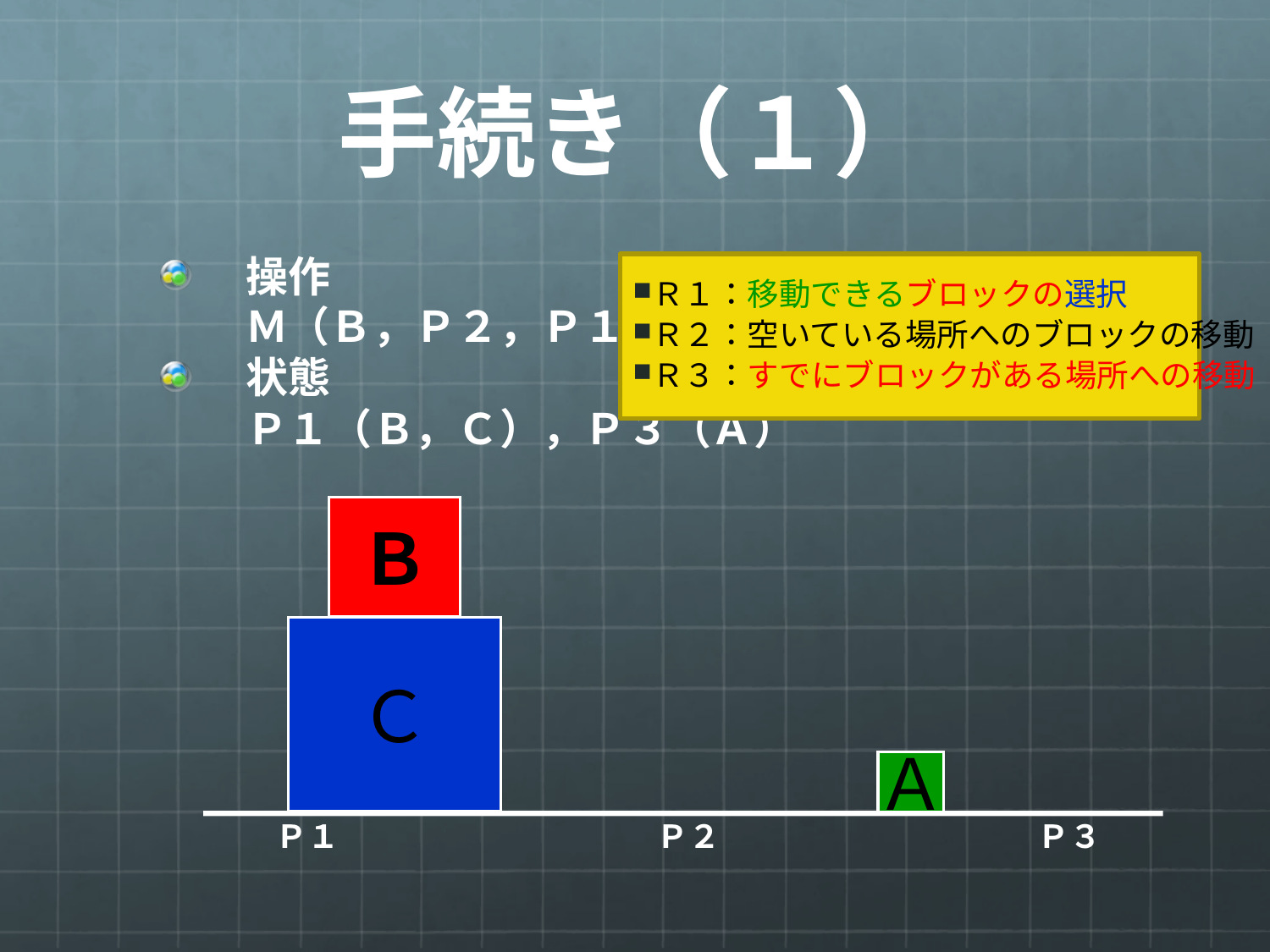

# 手続き（１）
操作
	Ｍ（Ｂ，Ｐ２，Ｐ１）
状態
	Ｐ１（Ｂ，Ｃ），Ｐ３（Ａ）
Ｒ１：移動できるブロックの選択
Ｒ２：空いている場所へのブロックの移動
Ｒ３：すでにブロックがある場所への移動
Ｂ
Ｃ
Ａ
Ｐ１　　　　　　　　　　Ｐ２　　　　　　　　　　Ｐ３